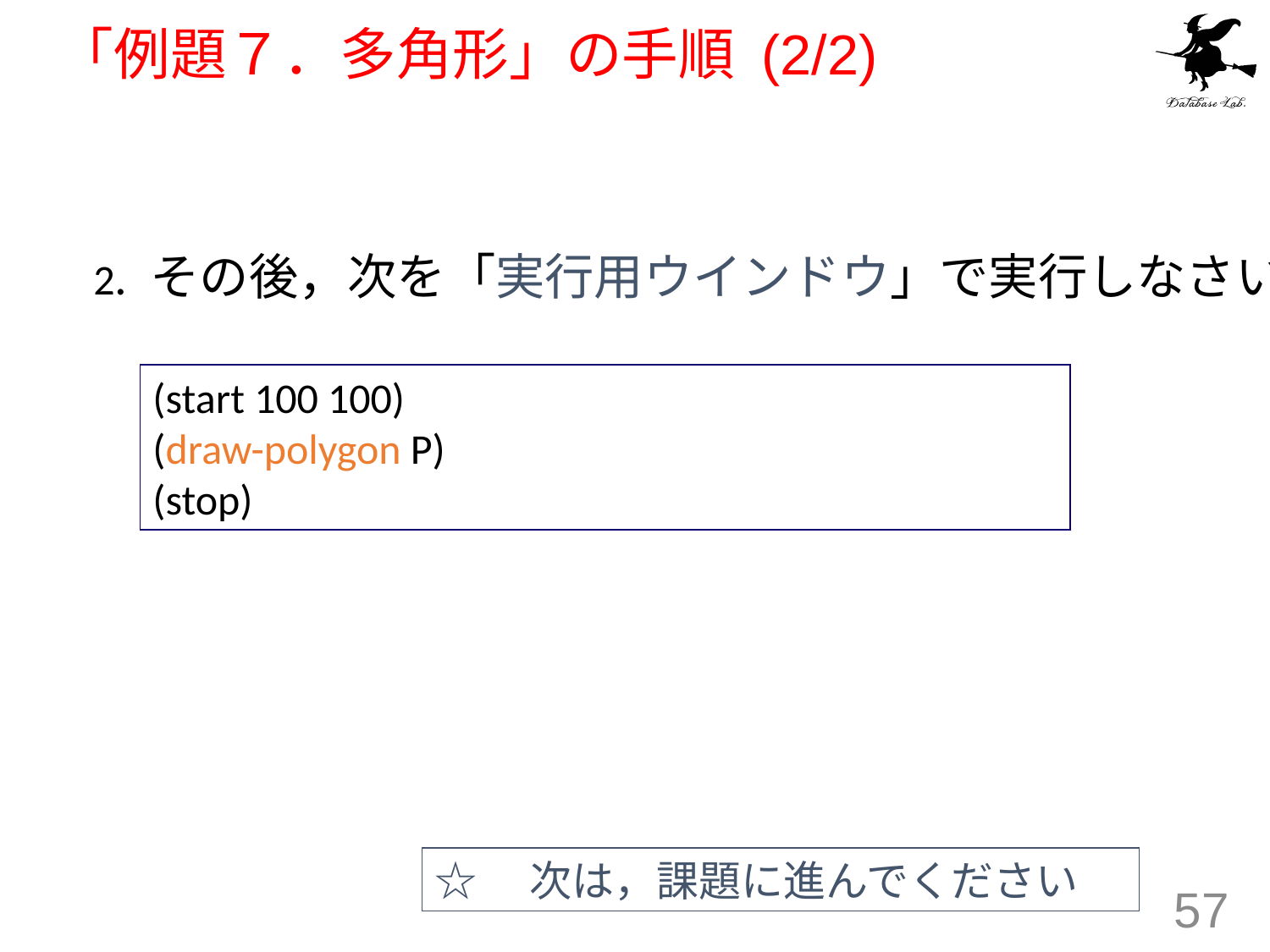

# 「例題７．多角形」の手順 (2/2)
2. その後，次を「実行用ウインドウ」で実行しなさい
(start 100 100)
(draw-polygon P)
(stop)
☆　次は，課題に進んでください
57